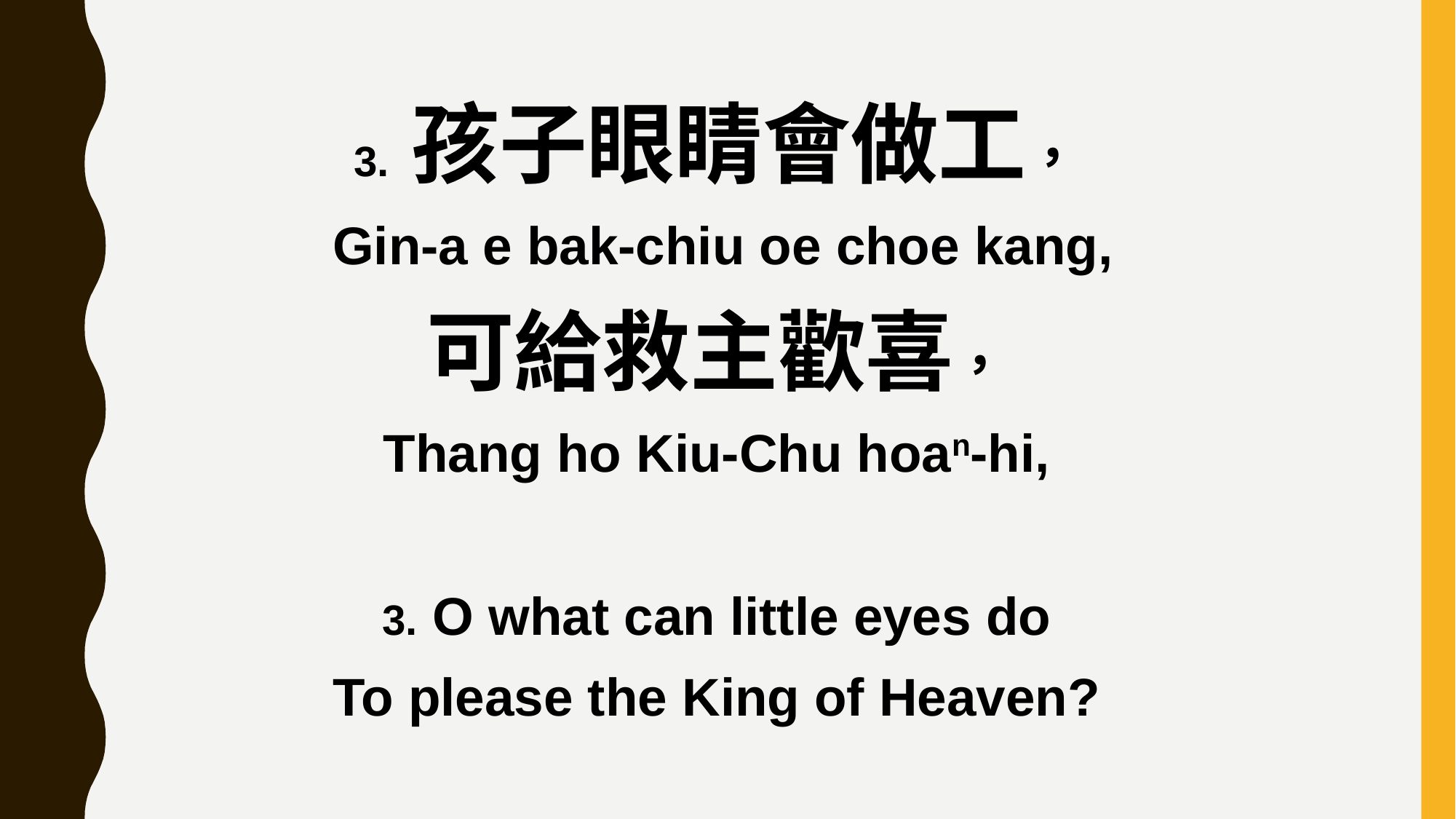

3. 孩子眼睛會做工，
 Gin-a e bak-chiu oe choe kang,
可給救主歡喜，
Thang ho Kiu-Chu hoan-hi,

3. O what can little eyes do
To please the King of Heaven?